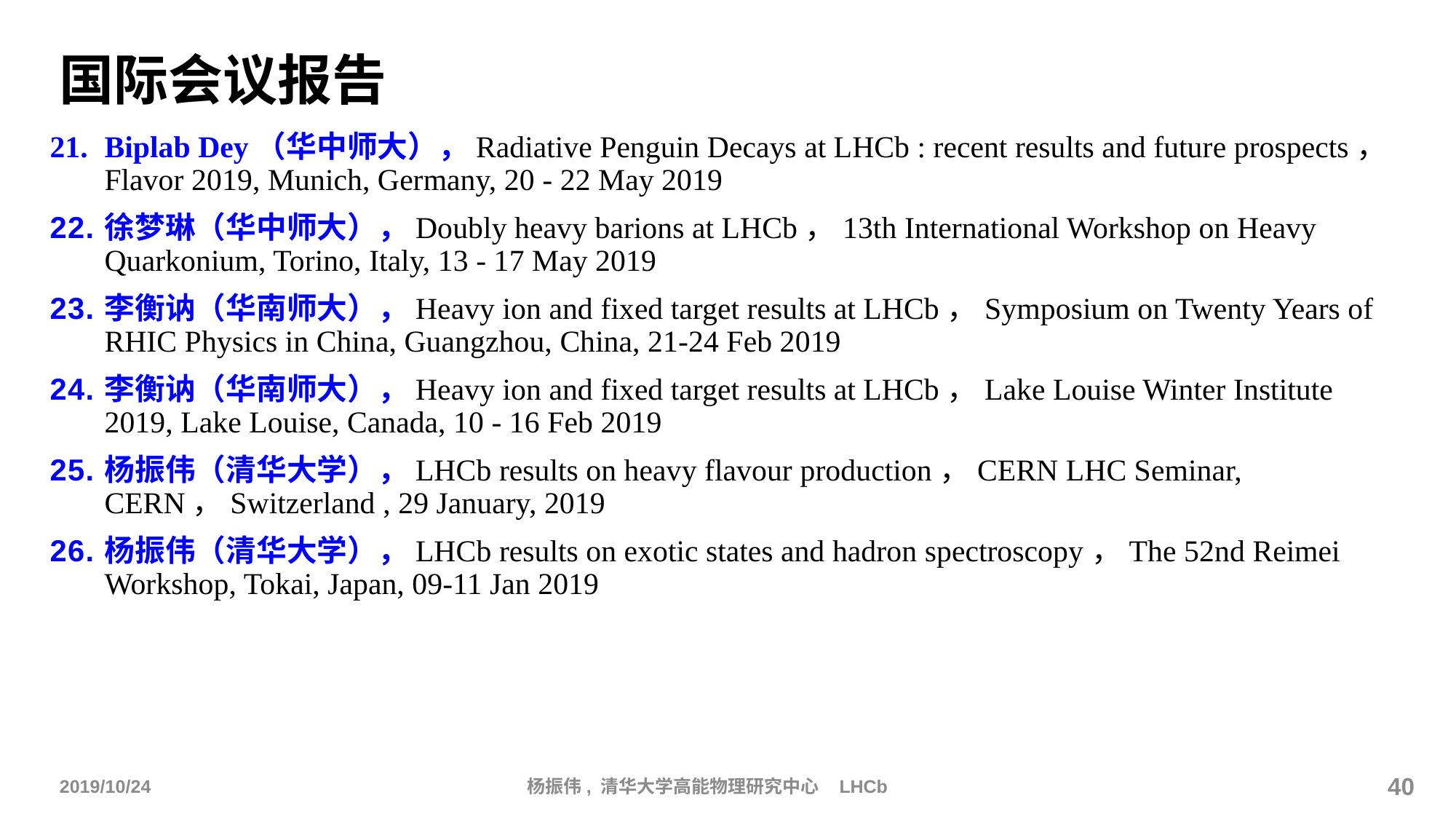

# 国际会议报告
Biplab Dey（华中师大），Radiative Penguin Decays at LHCb : recent results and future prospects，Flavor 2019, Munich, Germany, 20 - 22 May 2019
徐梦琳（华中师大），Doubly heavy barions at LHCb，13th International Workshop on Heavy Quarkonium, Torino, Italy, 13 - 17 May 2019
李衡讷（华南师大），Heavy ion and fixed target results at LHCb，Symposium on Twenty Years of RHIC Physics in China, Guangzhou, China, 21-24 Feb 2019
李衡讷（华南师大），Heavy ion and fixed target results at LHCb，Lake Louise Winter Institute 2019, Lake Louise, Canada, 10 - 16 Feb 2019
杨振伟（清华大学），LHCb results on heavy flavour production，CERN LHC Seminar, CERN，Switzerland , 29 January, 2019
杨振伟（清华大学），LHCb results on exotic states and hadron spectroscopy，The 52nd Reimei Workshop, Tokai, Japan, 09-11 Jan 2019
40
杨振伟, 清华大学高能物理研究中心   LHCb
2019/10/24